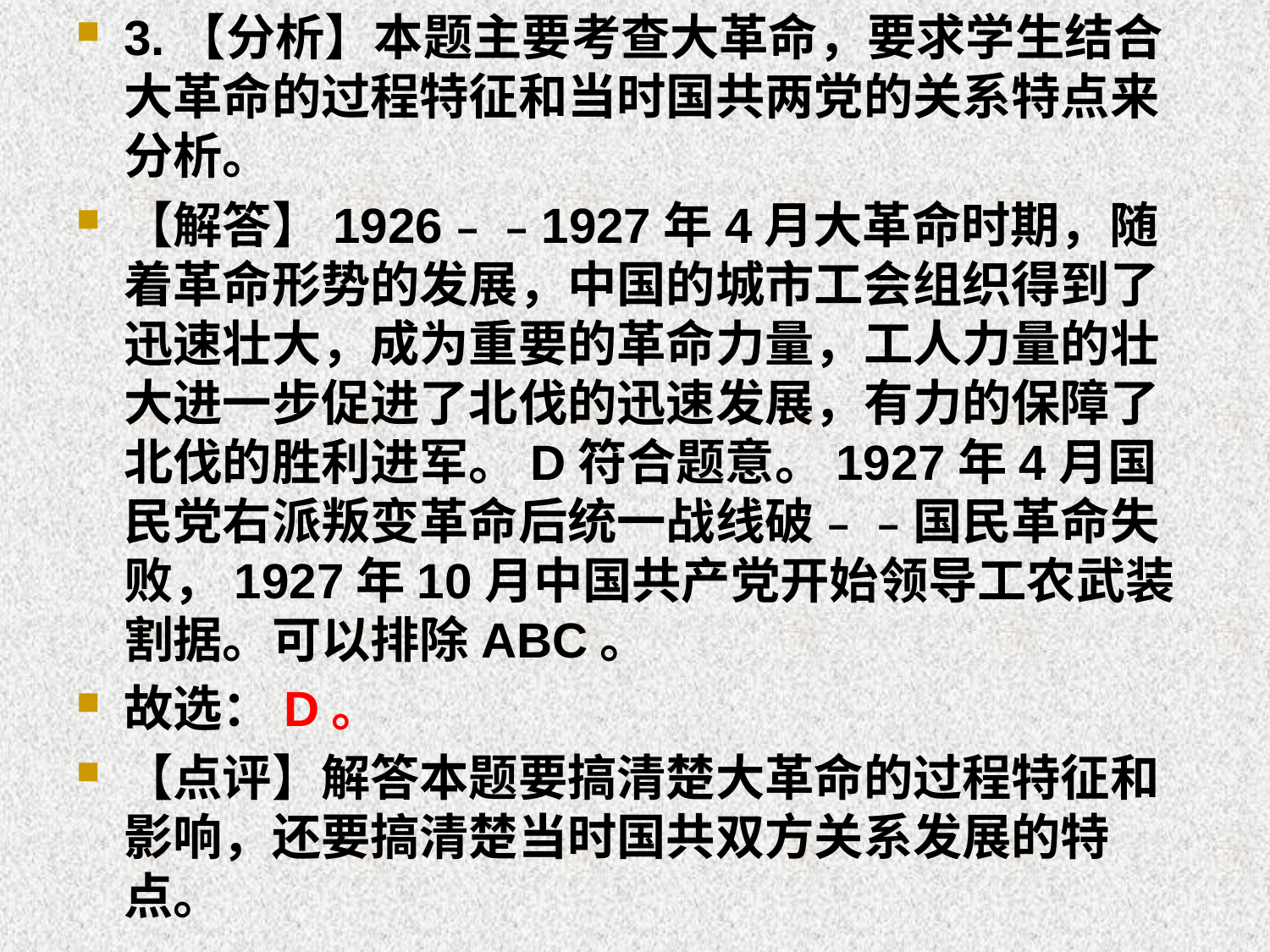

3.【分析】本题主要考查大革命，要求学生结合大革命的过程特征和当时国共两党的关系特点来分析。
【解答】1926﹣﹣1927年4月大革命时期，随着革命形势的发展，中国的城市工会组织得到了迅速壮大，成为重要的革命力量，工人力量的壮大进一步促进了北伐的迅速发展，有力的保障了北伐的胜利进军。D符合题意。1927年4月国民党右派叛变革命后统一战线破﹣﹣国民革命失败，1927年10月中国共产党开始领导工农武装割据。可以排除ABC。
故选：D。
【点评】解答本题要搞清楚大革命的过程特征和影响，还要搞清楚当时国共双方关系发展的特点。
#